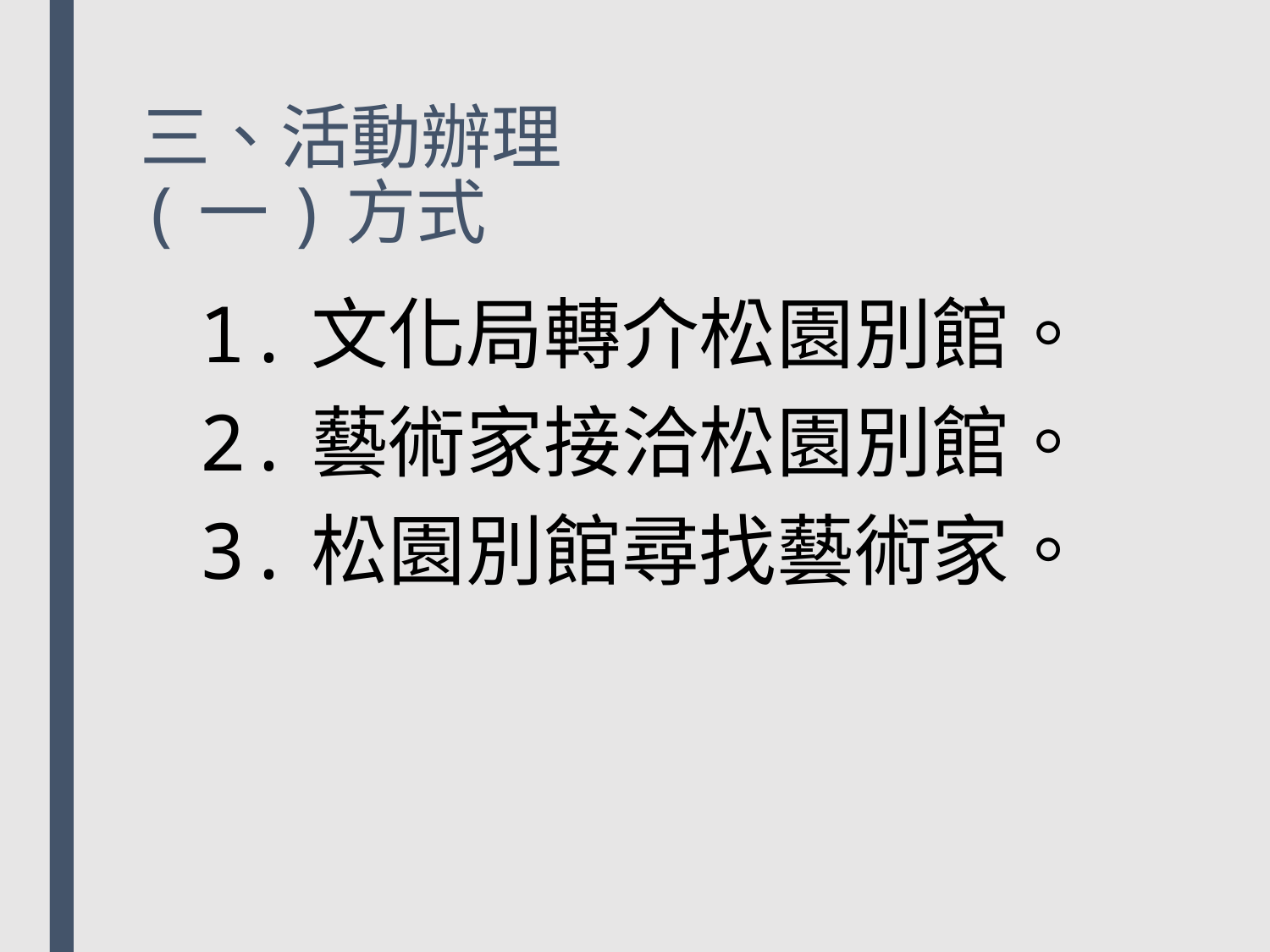

三、活動辦理
(一)方式
1.文化局轉介松園別館。
2.藝術家接洽松園別館。
3.松園別館尋找藝術家。